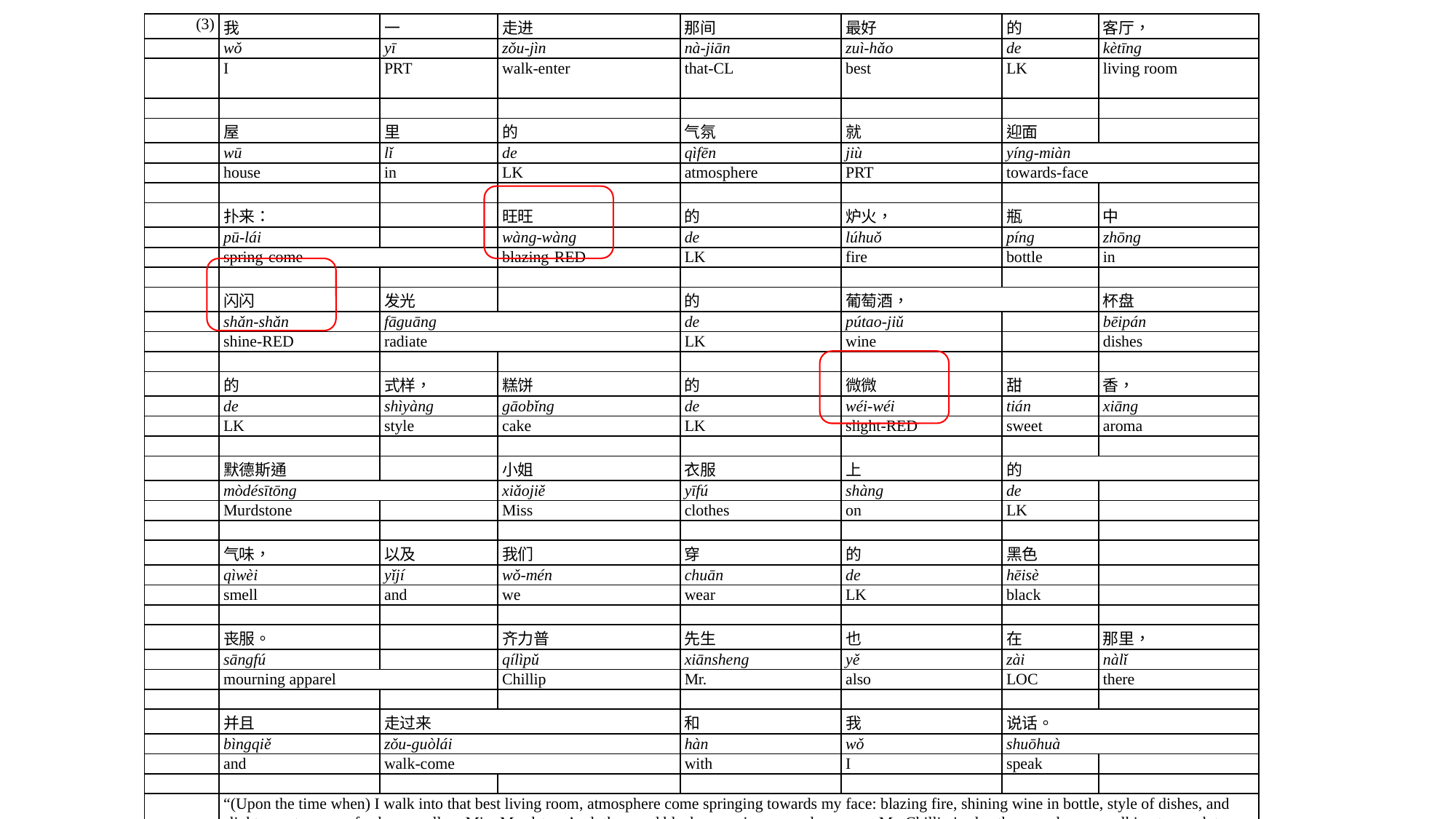

| (3) | 我 | 一 | 走进 | 那间 | 最好 | 的 | 客厅， |
| --- | --- | --- | --- | --- | --- | --- | --- |
|  | wǒ | yī | zǒu-jìn | nà-jiān | zuì-hǎo | de | kètīng |
|  | I | PRT | walk-enter | that-CL | best | LK | living room |
|  |  |  |  |  |  |  |  |
|  | 屋 | 里 | 的 | 气氛 | 就 | 迎面 |  |
|  | wū | lǐ | de | qìfēn | jiù | yíng-miàn |  |
|  | house | in | LK | atmosphere | PRT | towards-face |  |
|  |  |  |  |  |  |  |  |
|  | 扑来： |  | 旺旺 | 的 | 炉火， | 瓶 | 中 |
|  | pū-lái |  | wàng-wàng | de | lúhuǒ | píng | zhōng |
|  | spring-come |  | blazing-RED | LK | fire | bottle | in |
|  |  |  |  |  |  |  |  |
|  | 闪闪 | 发光 |  | 的 | 葡萄酒， |  | 杯盘 |
|  | shǎn-shǎn | fāguāng |  | de | pútao-jiǔ |  | bēipán |
|  | shine-RED | radiate |  | LK | wine |  | dishes |
|  |  |  |  |  |  |  |  |
|  | 的 | 式样， | 糕饼 | 的 | 微微 | 甜 | 香， |
|  | de | shìyàng | gāobǐng | de | wéi-wéi | tián | xiāng |
|  | LK | style | cake | LK | slight-RED | sweet | aroma |
|  |  |  |  |  |  |  |  |
|  | 默德斯通 |  | 小姐 | 衣服 | 上 | 的 |  |
|  | mòdésītōng |  | xiǎojiě | yīfú | shàng | de |  |
|  | Murdstone |  | Miss | clothes | on | LK |  |
|  |  |  |  |  |  |  |  |
|  | 气味， | 以及 | 我们 | 穿 | 的 | 黑色 |  |
|  | qìwèi | yǐjí | wǒ-mén | chuān | de | hēisè |  |
|  | smell | and | we | wear | LK | black |  |
|  |  |  |  |  |  |  |  |
|  | 丧服。 |  | 齐力普 | 先生 | 也 | 在 | 那里， |
|  | sāngfú |  | qílìpǔ | xiānsheng | yě | zài | nàlǐ |
|  | mourning apparel |  | Chillip | Mr. | also | LOC | there |
|  |  |  |  |  |  |  |  |
|  | 并且 | 走过来 |  | 和 | 我 | 说话。 |  |
|  | bìngqiě | zǒu-guòlái |  | hàn | wǒ | shuōhuà |  |
|  | and | walk-come |  | with | I | speak |  |
|  |  |  |  |  |  |  |  |
|  | “(Upon the time when) I walk into that best living room, atmosphere come springing towards my face: blazing fire, shining wine in bottle, style of dishes, and slight sweet aroma of cakes, smell on Miss Murdstone’s clothes, and black mourning apparel we wear. Mr. Chillip is also there, and come walking to speak to me.” |  |  |  |  |  |  |